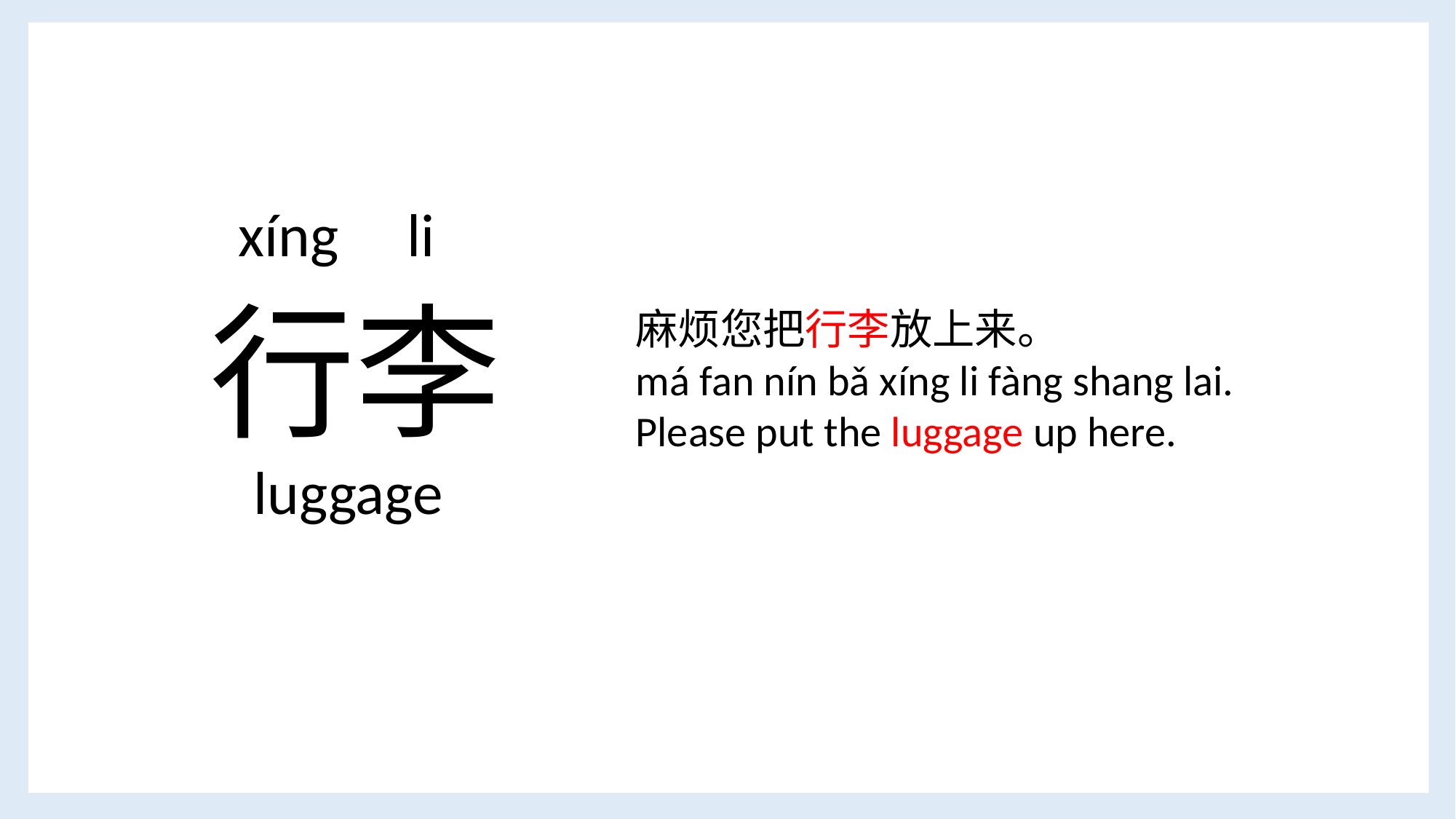

xíng     li
行李
麻烦您把行李放上来。
má fan nín bǎ xíng li fàng shang lai.
Please put the luggage up here.
    luggage